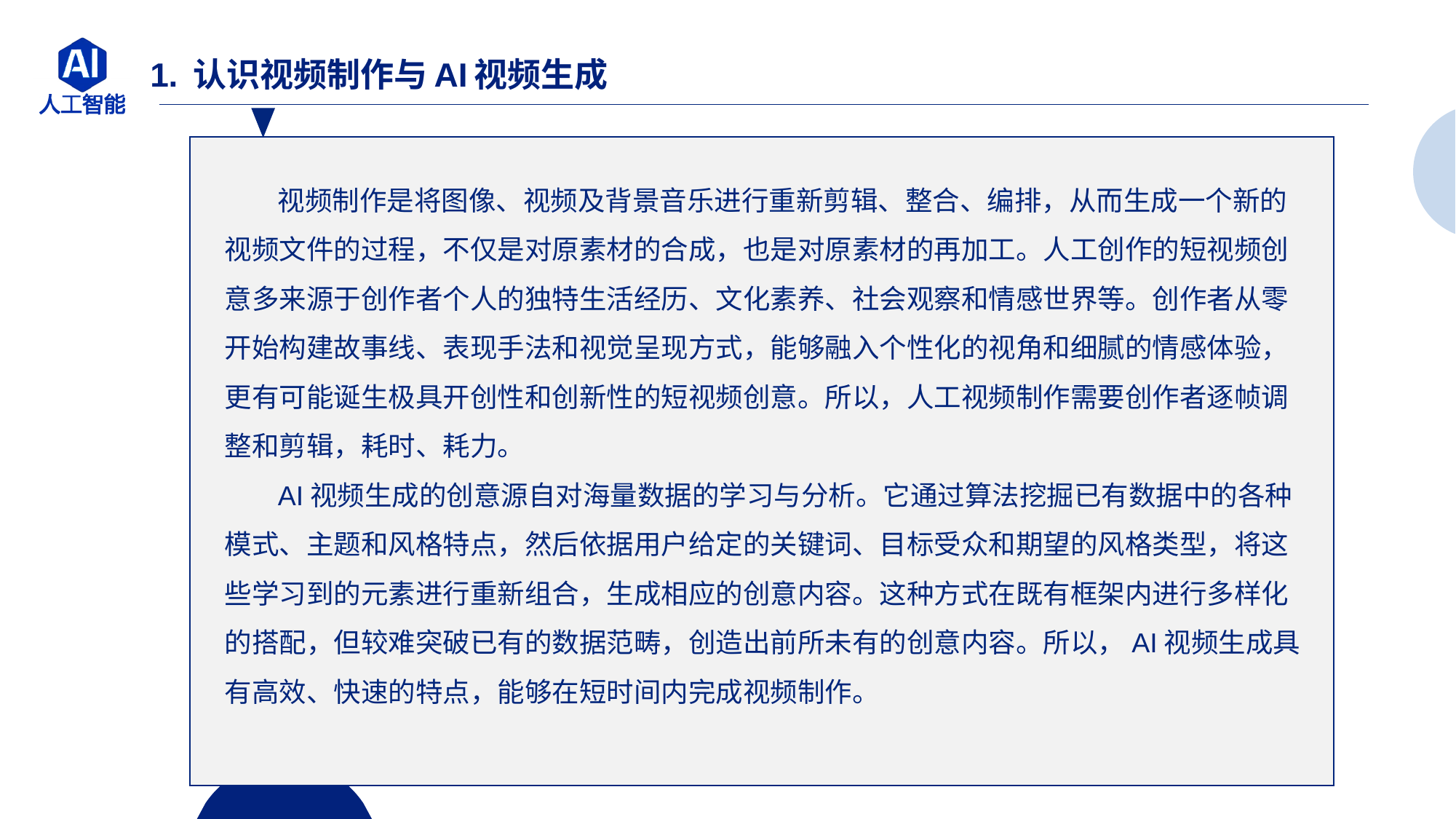

# 1. 认识视频制作与AI视频生成

视频制作是将图像、视频及背景音乐进行重新剪辑、整合、编排，从而生成一个新的视频文件的过程，不仅是对原素材的合成，也是对原素材的再加工。人工创作的短视频创意多来源于创作者个人的独特生活经历、文化素养、社会观察和情感世界等。创作者从零开始构建故事线、表现手法和视觉呈现方式，能够融入个性化的视角和细腻的情感体验，更有可能诞生极具开创性和创新性的短视频创意。所以，人工视频制作需要创作者逐帧调整和剪辑，耗时、耗力。
AI视频生成的创意源自对海量数据的学习与分析。它通过算法挖掘已有数据中的各种模式、主题和风格特点，然后依据用户给定的关键词、目标受众和期望的风格类型，将这些学习到的元素进行重新组合，生成相应的创意内容。这种方式在既有框架内进行多样化的搭配，但较难突破已有的数据范畴，创造出前所未有的创意内容。所以，AI视频生成具有高效、快速的特点，能够在短时间内完成视频制作。